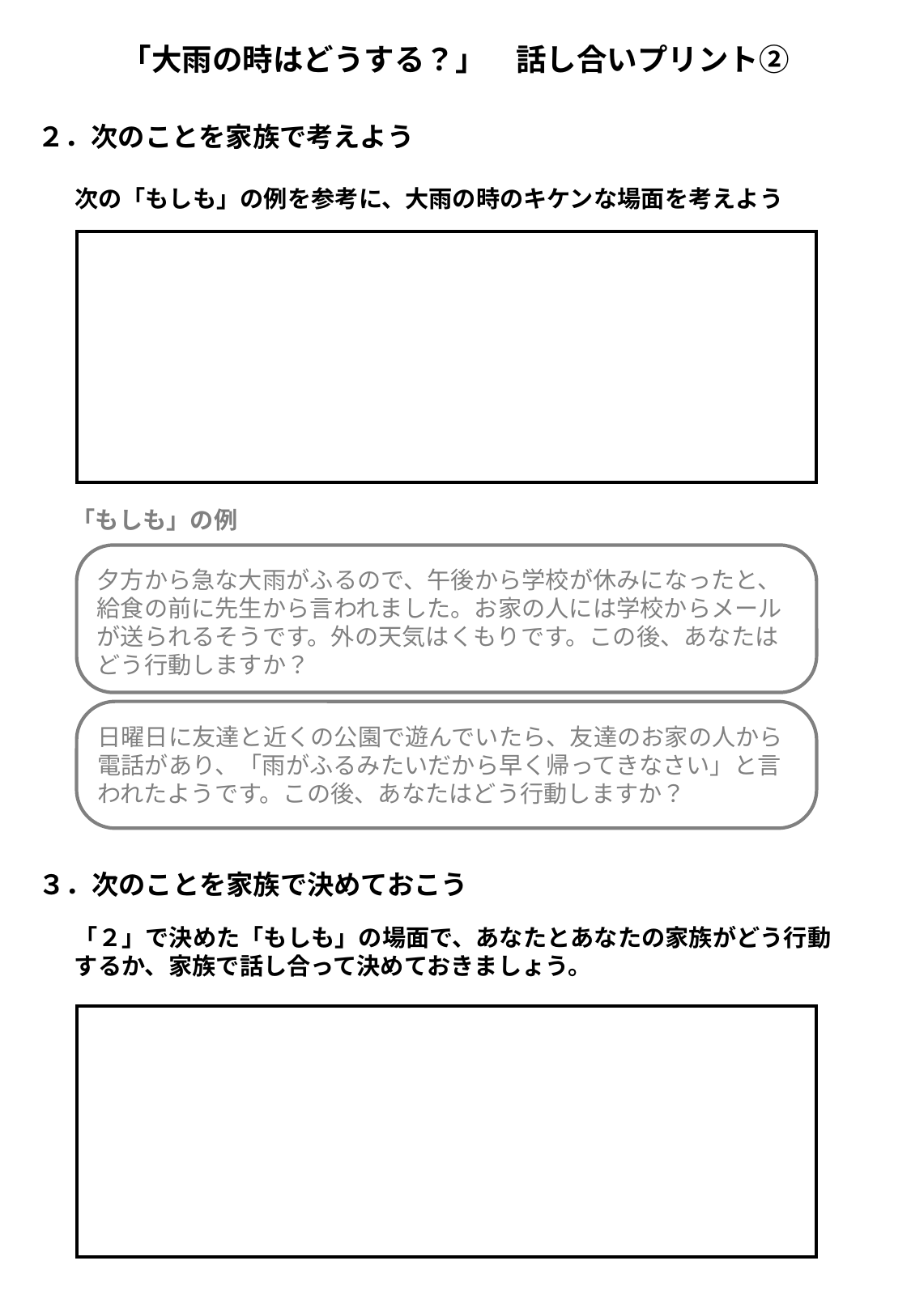

「大雨の時はどうする？」　話し合いプリント②
２．次のことを家族で考えよう
次の「もしも」の例を参考に、大雨の時のキケンな場面を考えよう

「もしも」の例
夕方から急な大雨がふるので、午後から学校が休みになったと、給食の前に先生から言われました。お家の人には学校からメールが送られるそうです。外の天気はくもりです。この後、あなたはどう行動しますか？
日曜日に友達と近くの公園で遊んでいたら、友達のお家の人から電話があり、「雨がふるみたいだから早く帰ってきなさい」と言われたようです。この後、あなたはどう行動しますか？
３．次のことを家族で決めておこう
「２」で決めた「もしも」の場面で、あなたとあなたの家族がどう行動
するか、家族で話し合って決めておきましょう。